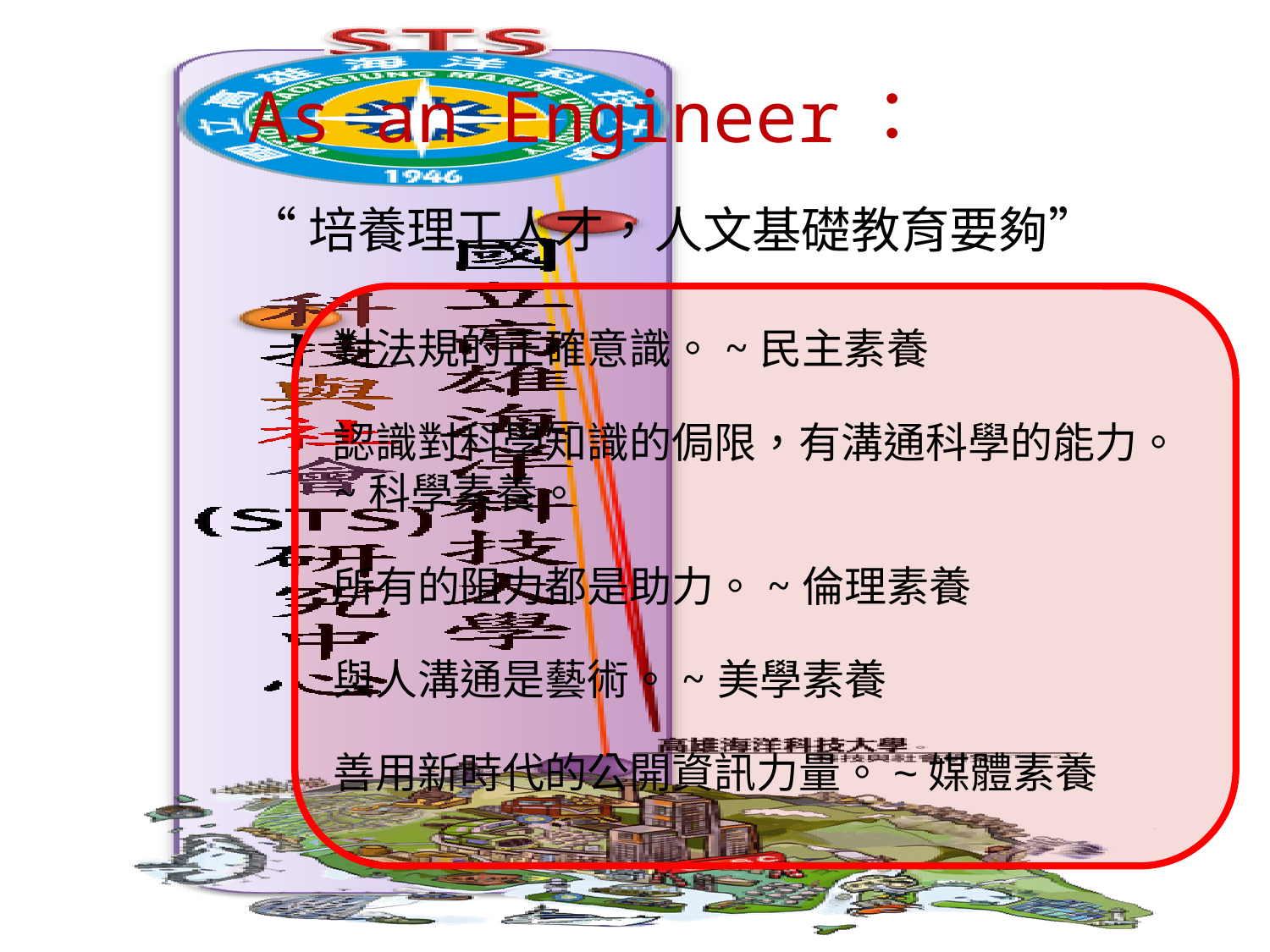

As an Engineer：
“培養理工人才，人文基礎教育要夠”

對法規的正確意識。~民主素養
認識對科學知識的侷限，有溝通科學的能力。~科學素養。
所有的阻力都是助力。~倫理素養
與人溝通是藝術。~美學素養
善用新時代的公開資訊力量。~媒體素養